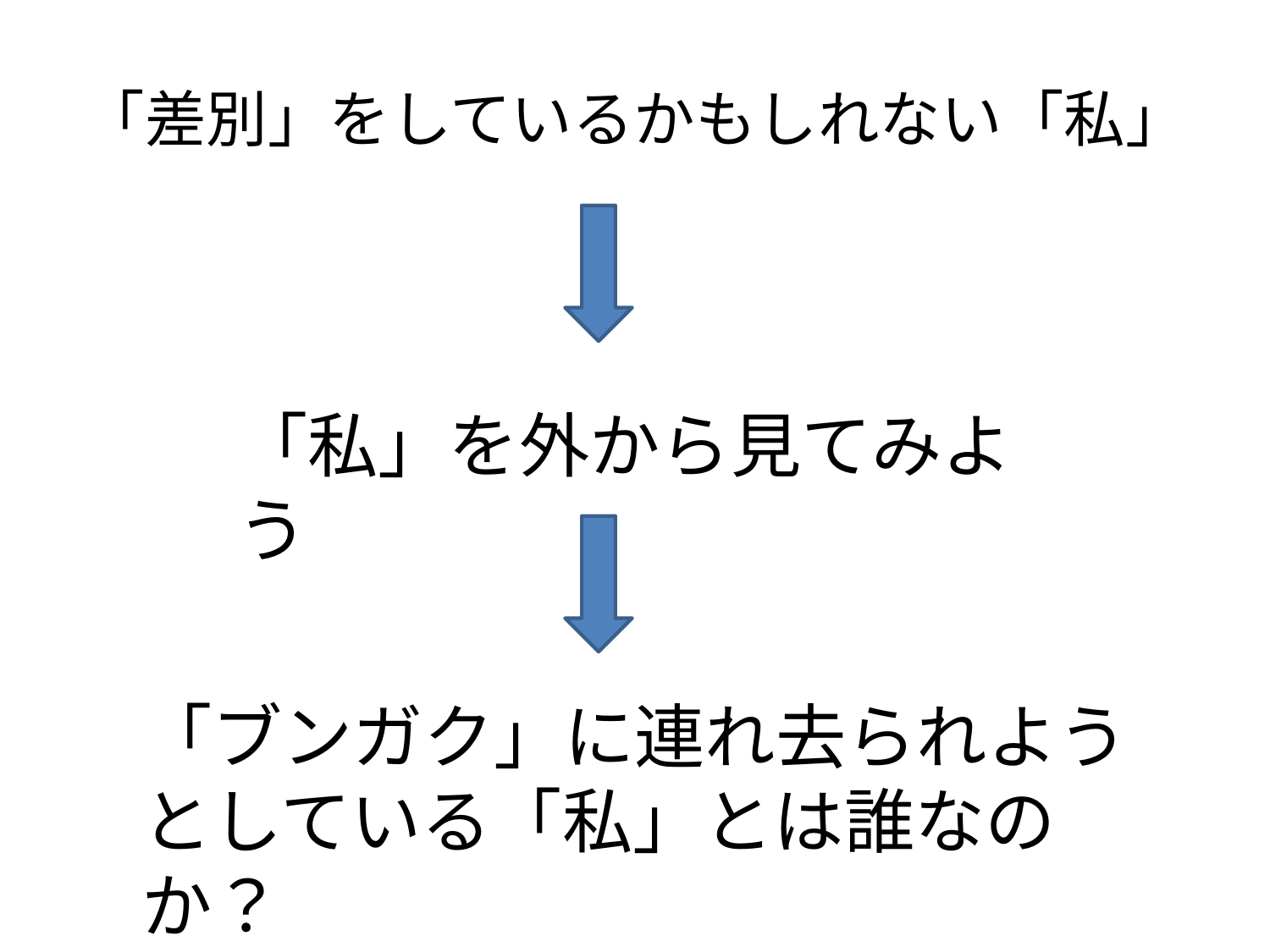

# 「差別」をしているかもしれない「私」

「私」を外から見てみよう

「ブンガク」に連れ去られようとしている「私」とは誰なのか？